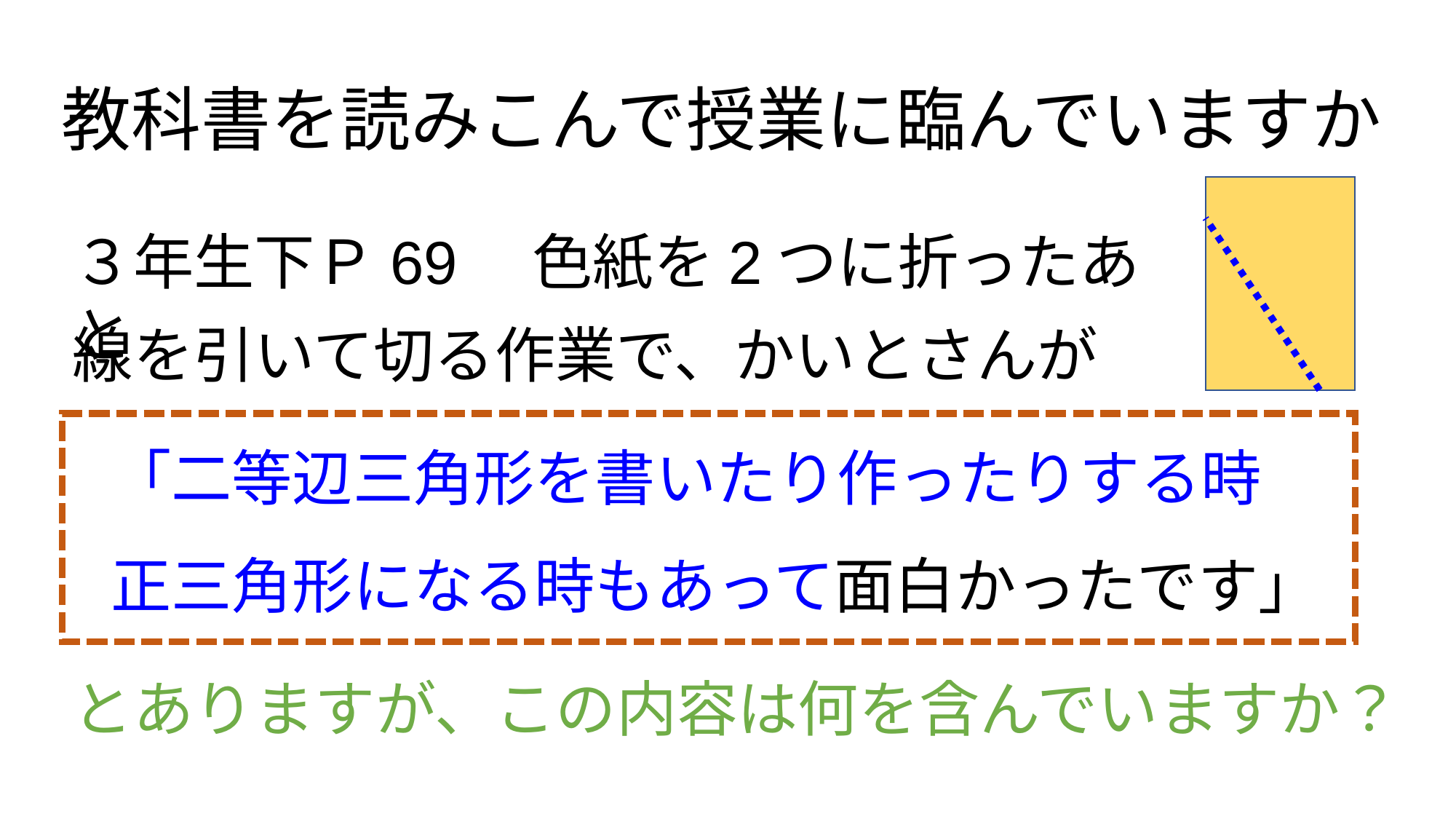

# 教科書を読みこんで授業に臨んでいますか

３年生下Ｐ69　色紙を2つに折ったあと
線を引いて切る作業で、かいとさんが

「二等辺三角形を書いたり作ったりする時
正三角形になる時もあって面白かったです」
とありますが、この内容は何を含んでいますか？